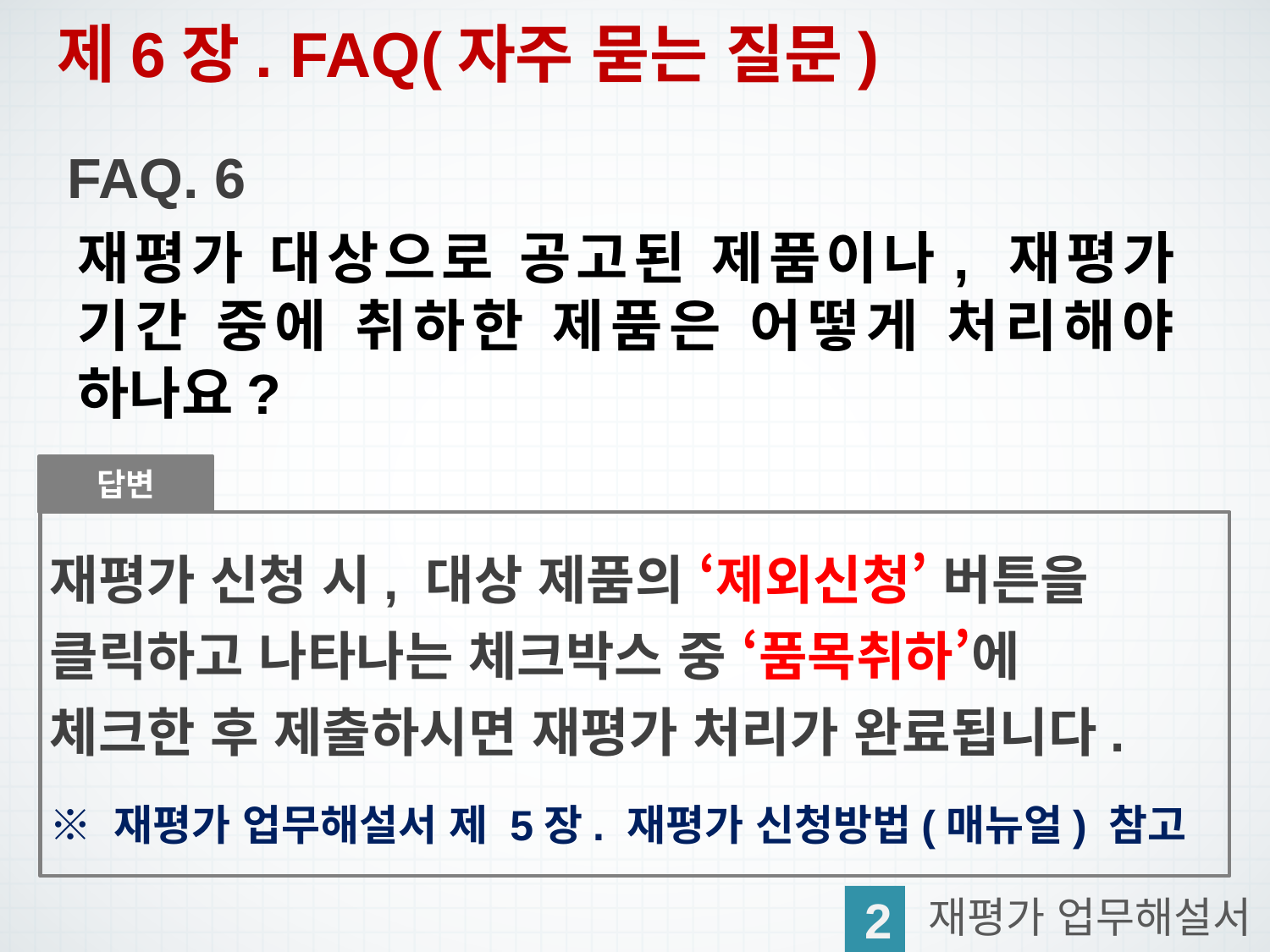

제6장. FAQ(자주 묻는 질문)

FAQ. 6
재평가 대상으로 공고된 제품이나, 재평가 기간 중에 취하한 제품은 어떻게 처리해야 하나요?
답변

재평가 신청 시, 대상 제품의 ‘제외신청’ 버튼을 클릭하고 나타나는 체크박스 중 ‘품목취하’에
체크한 후 제출하시면 재평가 처리가 완료됩니다.

※ 재평가 업무해설서 제 5장. 재평가 신청방법(매뉴얼) 참고
2
재평가 업무해설서